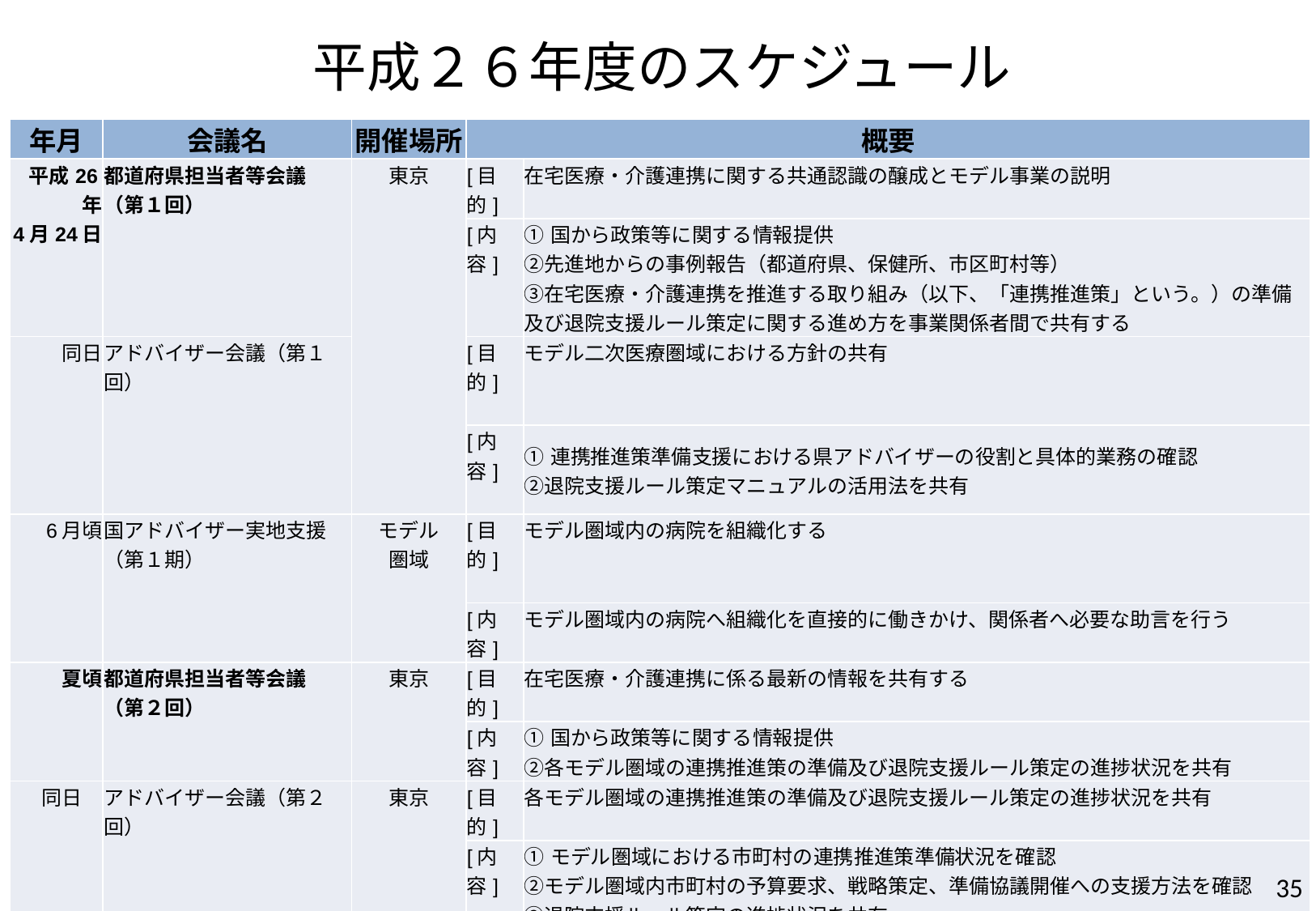

# 平成２６年度のスケジュール
| 年月 | 会議名 | 開催場所 | 概要 |  |
| --- | --- | --- | --- | --- |
| 平成26年 4月24日 | 都道府県担当者等会議 （第１回） | 東京 | [目的] | 在宅医療・介護連携に関する共通認識の醸成とモデル事業の説明 |
|  |  |  | [内容] | ①国から政策等に関する情報提供 ②先進地からの事例報告（都道府県、保健所、市区町村等）　　　　 ③在宅医療・介護連携を推進する取り組み（以下、「連携推進策」という。）の準備及び退院支援ルール策定に関する進め方を事業関係者間で共有する |
| 同日 | アドバイザー会議（第１回） |  | [目的] | モデル二次医療圏域における方針の共有 |
|  |  |  | [内容] | ①連携推進策準備支援における県アドバイザーの役割と具体的業務の確認 ②退院支援ルール策定マニュアルの活用法を共有 |
| 6月頃 | 国アドバイザー実地支援　（第１期） | モデル 圏域 | [目的] | モデル圏域内の病院を組織化する |
|  |  |  | [内容] | モデル圏域内の病院へ組織化を直接的に働きかけ、関係者へ必要な助言を行う |
| 夏頃 | 都道府県担当者等会議 （第２回） | 東京 | [目的] | 在宅医療・介護連携に係る最新の情報を共有する |
|  |  |  | [内容] | ①国から政策等に関する情報提供 ②各モデル圏域の連携推進策の準備及び退院支援ルール策定の進捗状況を共有 |
| 同日 | アドバイザー会議（第２回） | 東京 | [目的] | 各モデル圏域の連携推進策の準備及び退院支援ルール策定の進捗状況を共有 |
|  |  |  | [内容] | ①モデル圏域における市町村の連携推進策準備状況を確認 ②モデル圏域内市町村の予算要求、戦略策定、準備協議開催への支援方法を確認 ③退院支援ルール策定の進捗状況を共有 |
| 10～11月 | 国アドバイザー実地支援　（第２期） | モデル 圏域 | [目的] | 第１回病院・ケアマネ協議の実施 |
|  |  |  | [内容] | ①圏域における退院支援状況(アンケート結果)を共有 ②病院・ケアマネの役割及び意見・要望の共有 ③退院支援ルール案の提示と意見募集 |
| 平成27年 2月頃 | 都道府県担当者等会議 （第３回） | 東京 | [目的] | 平成26年度の成果報告、平成27年度の進め方共有 |
|  |  |  | [内容] | ①国から政策等に関する情報提供 ②モデル事業及び連携推進策準備の進捗状況を報告 ③平成27年度以降の連携調整の進め方検討 |
| 同日 | アドバイザー会議（第３回） | 東京 | [目的] | 各モデル圏域における平成26年度の成果報告、平成27年度の進め方共有 |
|  |  |  | [内容] | ①モデル圏域における連携推進策の準備状況の報告及び平成27年度の活動計画の共有 ②退院支援ルール策定の進捗状況の報告及び平成27年度の活動計画の共有 |
35